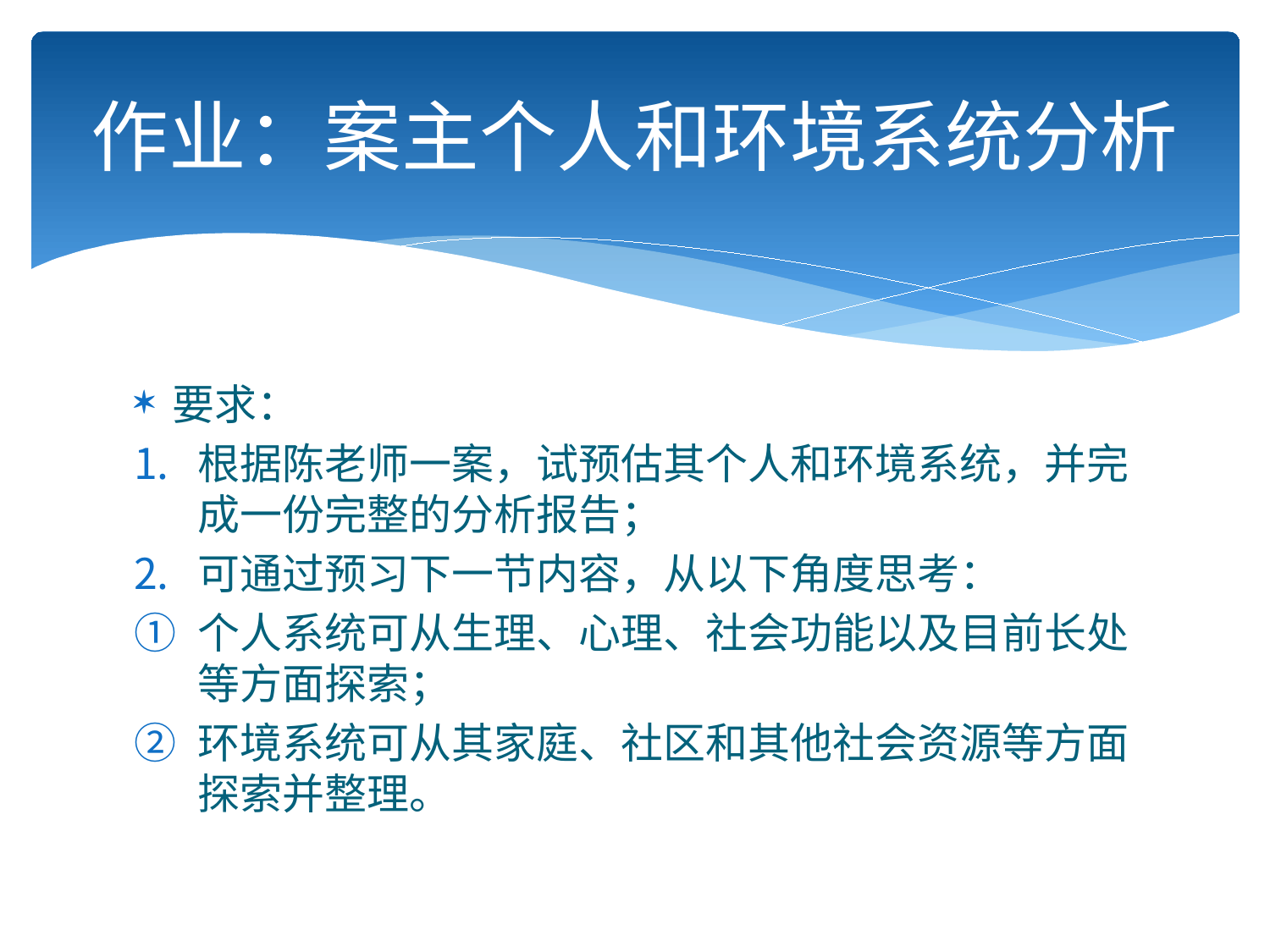

# 作业：案主个人和环境系统分析
要求：
根据陈老师一案，试预估其个人和环境系统，并完成一份完整的分析报告；
可通过预习下一节内容，从以下角度思考：
个人系统可从生理、心理、社会功能以及目前长处等方面探索；
环境系统可从其家庭、社区和其他社会资源等方面探索并整理。